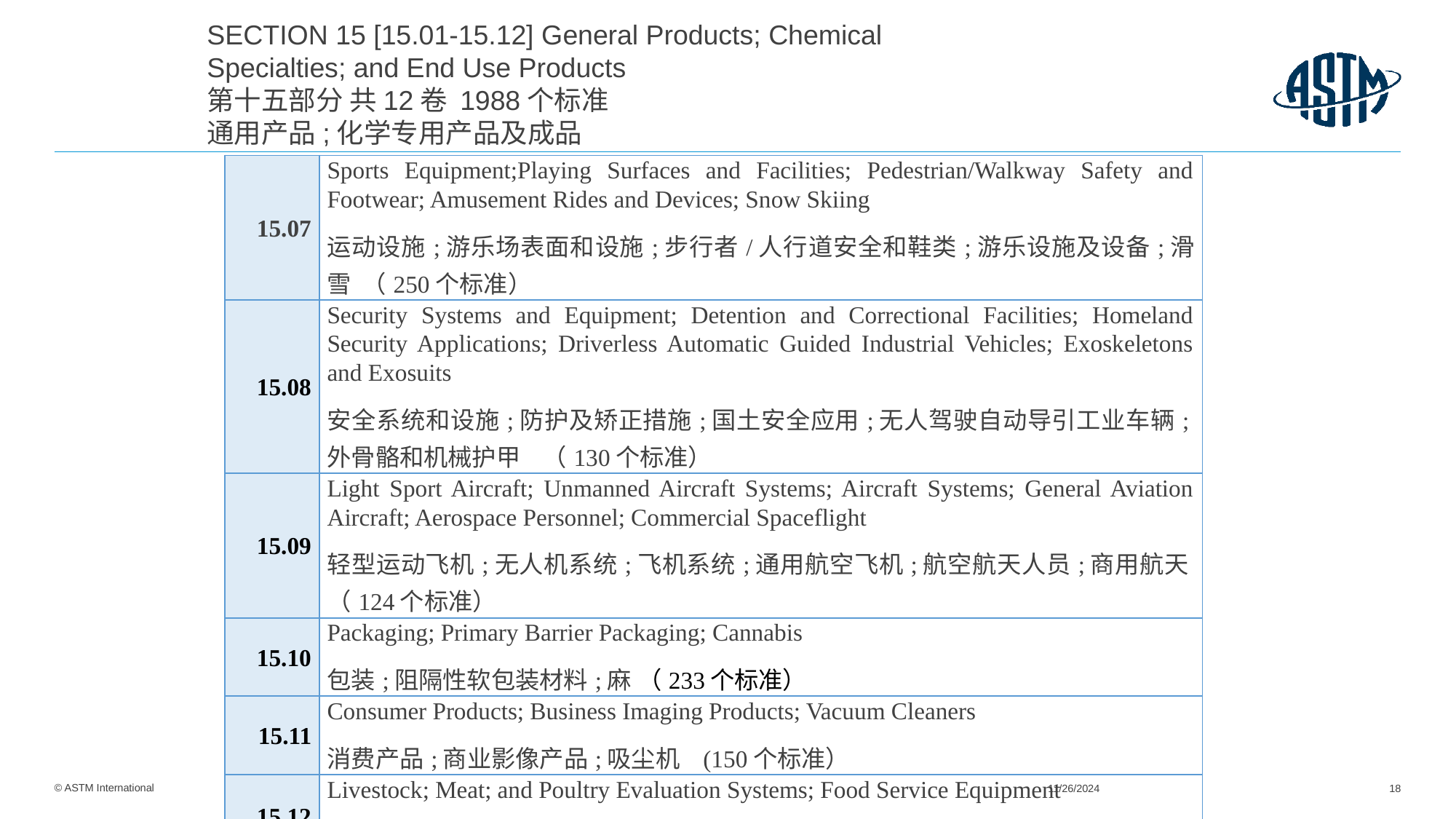

SECTION 15 [15.01-15.12] General Products; Chemical Specialties; and End Use Products
第十五部分 共12卷 1988个标准
通用产品;化学专用产品及成品
| 15.07 | Sports Equipment;Playing Surfaces and Facilities; Pedestrian/Walkway Safety and Footwear; Amusement Rides and Devices; Snow Skiing 运动设施;游乐场表面和设施;步行者/人行道安全和鞋类;游乐设施及设备;滑雪 （250个标准） |
| --- | --- |
| 15.08 | Security Systems and Equipment; Detention and Correctional Facilities; Homeland Security Applications; Driverless Automatic Guided Industrial Vehicles; Exoskeletons and Exosuits 安全系统和设施;防护及矫正措施;国土安全应用;无人驾驶自动导引工业车辆;外骨骼和机械护甲 （130个标准） |
| 15.09 | Light Sport Aircraft; Unmanned Aircraft Systems; Aircraft Systems; General Aviation Aircraft; Aerospace Personnel; Commercial Spaceflight 轻型运动飞机;无人机系统;飞机系统;通用航空飞机;航空航天人员;商用航天 （124个标准） |
| 15.10 | Packaging; Primary Barrier Packaging; Cannabis 包装;阻隔性软包装材料;麻 （233个标准） |
| 15.11 | Consumer Products; Business Imaging Products; Vacuum Cleaners 消费产品;商业影像产品;吸尘机 (150个标准） |
| 15.12 | Livestock; Meat; and Poultry Evaluation Systems; Food Service Equipment 家畜;肉类和家禽评估系统;食品供应设施　　（940页; 104个标准） |
11/26/2024
18